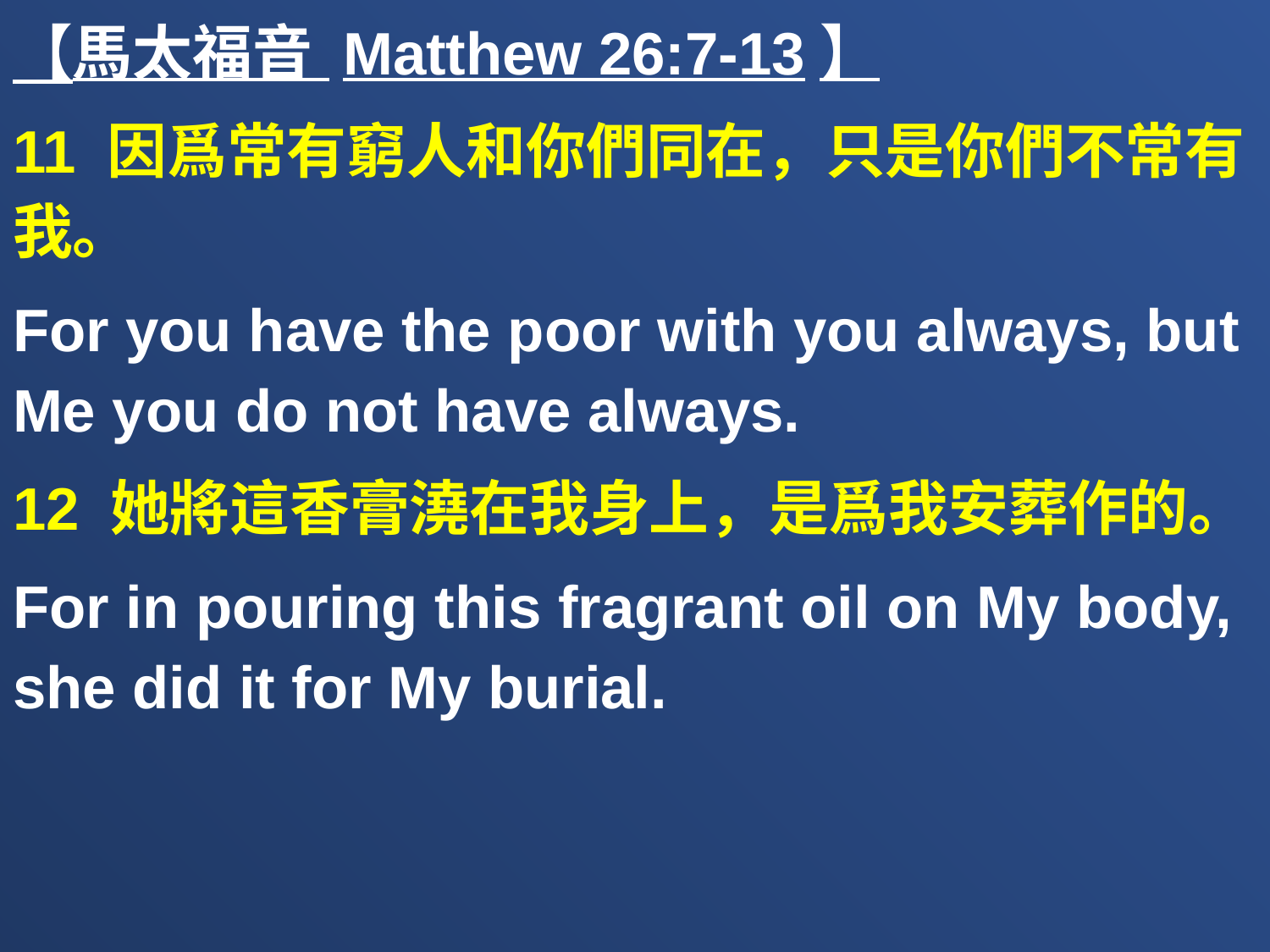

【馬太福音 Matthew 26:7-13】
11 因爲常有窮人和你們同在，只是你們不常有我。
For you have the poor with you always, but Me you do not have always.
12 她將這香膏澆在我身上，是爲我安葬作的。
For in pouring this fragrant oil on My body, she did it for My burial.